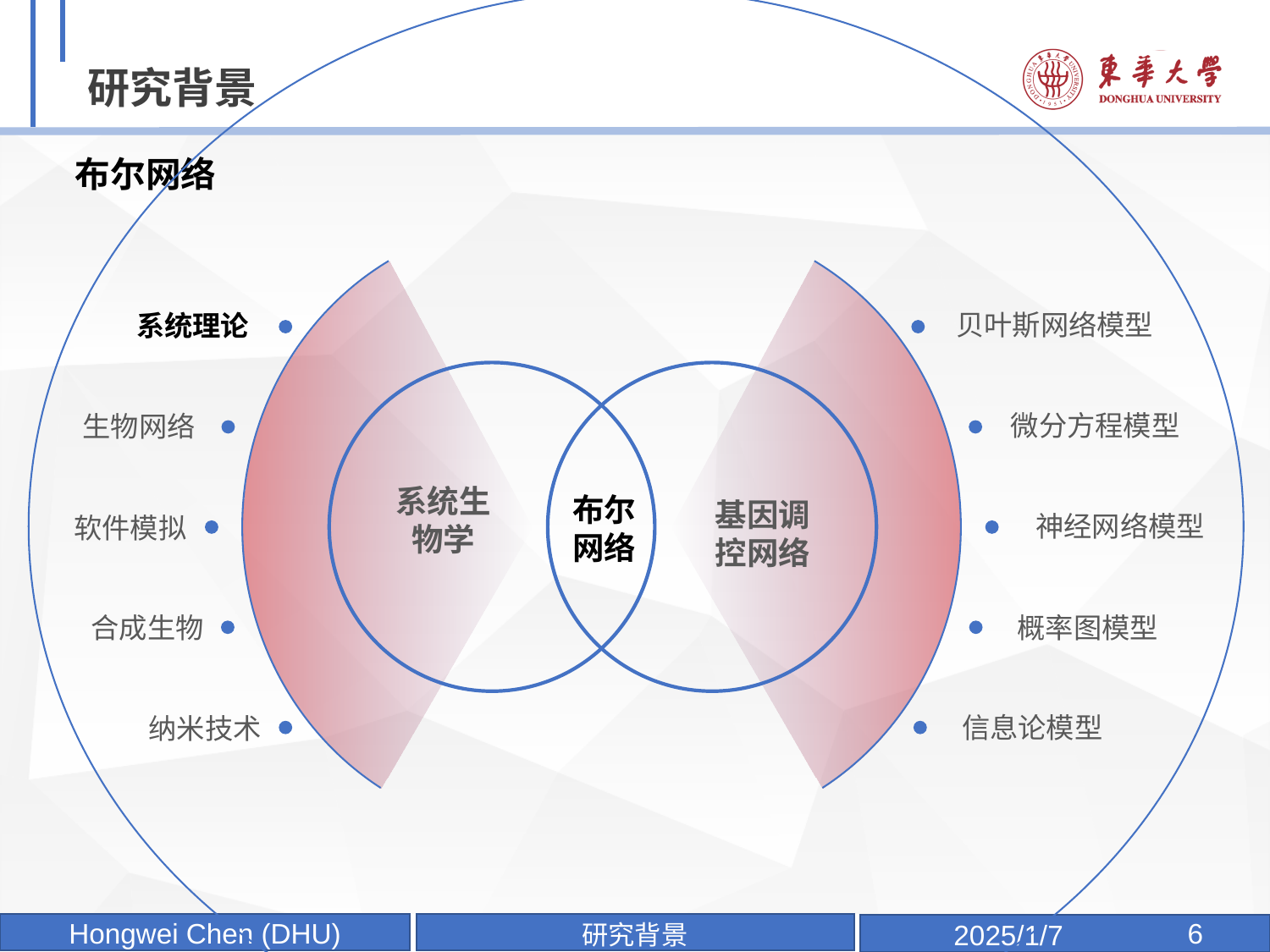

# 研究背景
布尔网络

系统生物学
基因调控网络
贝叶斯网络模型
系统理论

微分方程模型
生物网络

布尔网络
神经网络模型
软件模拟

概率图模型
合成生物

信息论模型
纳米技术

6
研究背景
2025/1/7